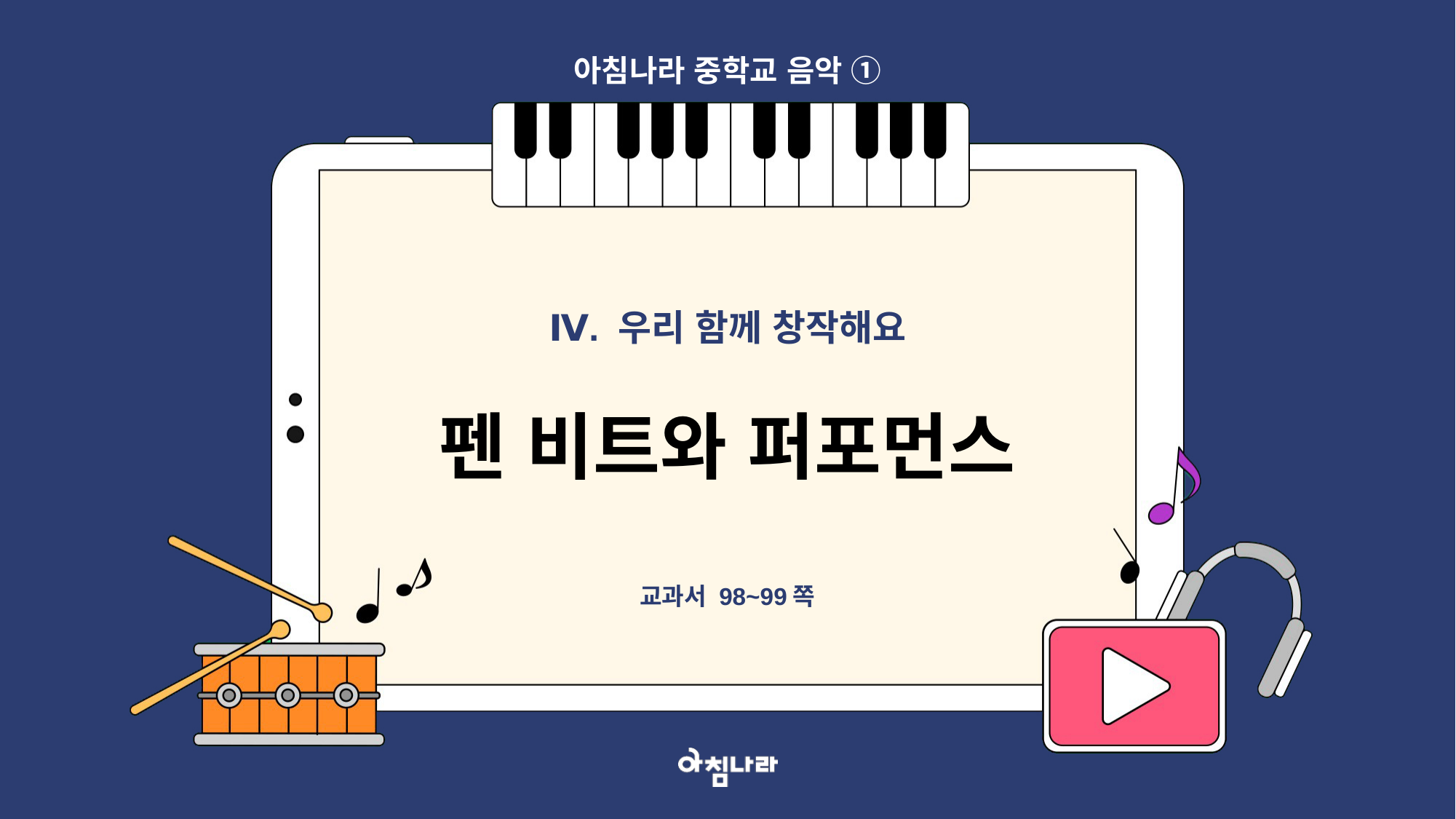

아침나라 중학교 음악 ①

Ⅳ. 우리 함께 창작해요
펜 비트와 퍼포먼스
교과서 98~99쪽